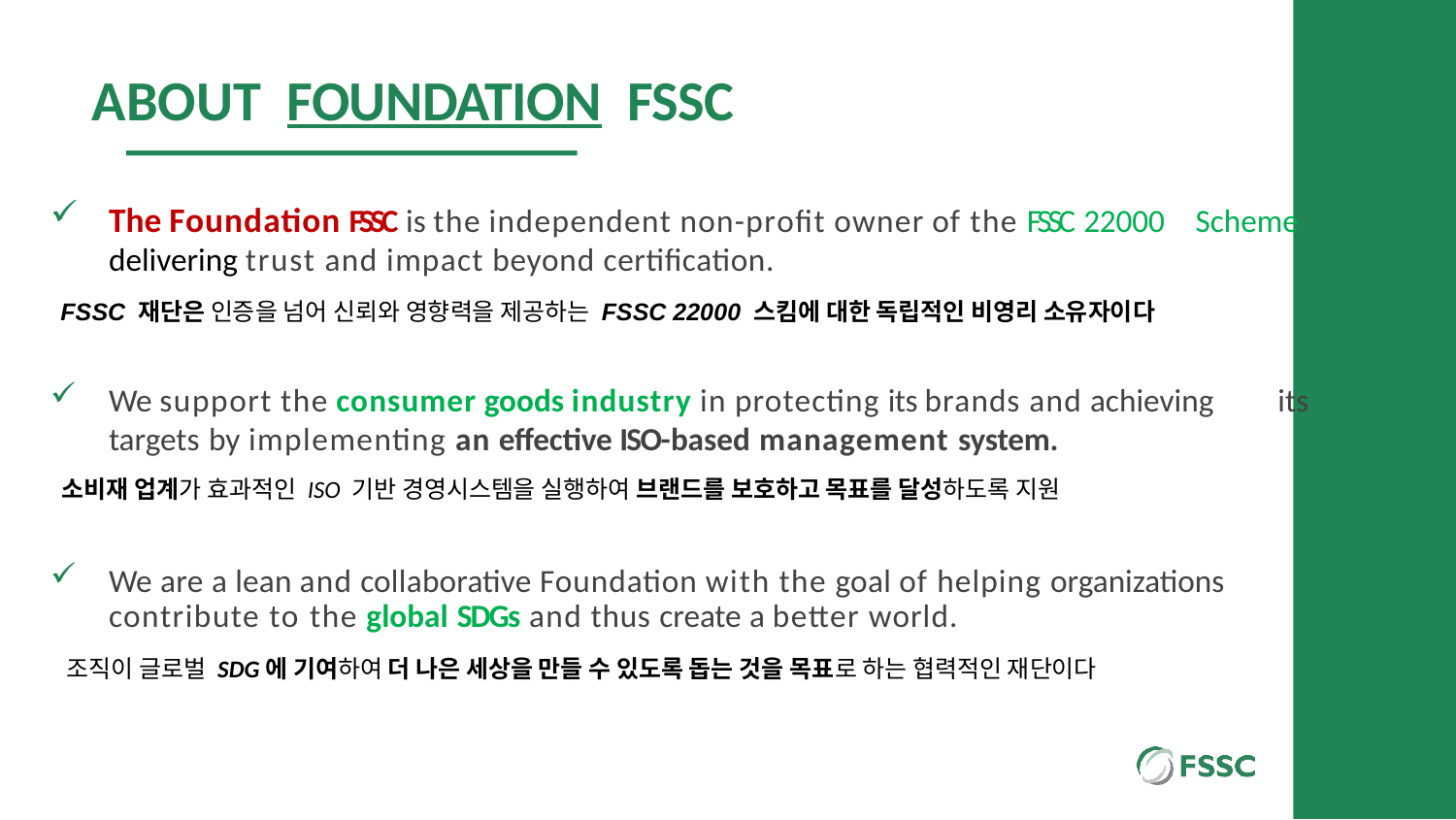

# ABOUT  FOUNDATION  FSSC
The Foundation FSSC is the independent non-profit owner of the FSSC 22000    Scheme delivering trust and impact beyond certification.
 FSSC 재단은 인증을 넘어 신뢰와 영향력을 제공하는 FSSC 22000 스킴에 대한 독립적인 비영리 소유자이다

We support the consumer goods industry in protecting its brands and achieving        its targets by implementing an effective ISO-based management system.
 소비재 업계가 효과적인 ISO 기반 경영시스템을 실행하여 브랜드를 보호하고 목표를 달성하도록 지원

We are a lean and collaborative Foundation with the goal of helping organizations contribute to the global SDGs and thus create a better world.
 조직이 글로벌 SDG에 기여하여 더 나은 세상을 만들 수 있도록 돕는 것을 목표로 하는 협력적인 재단이다